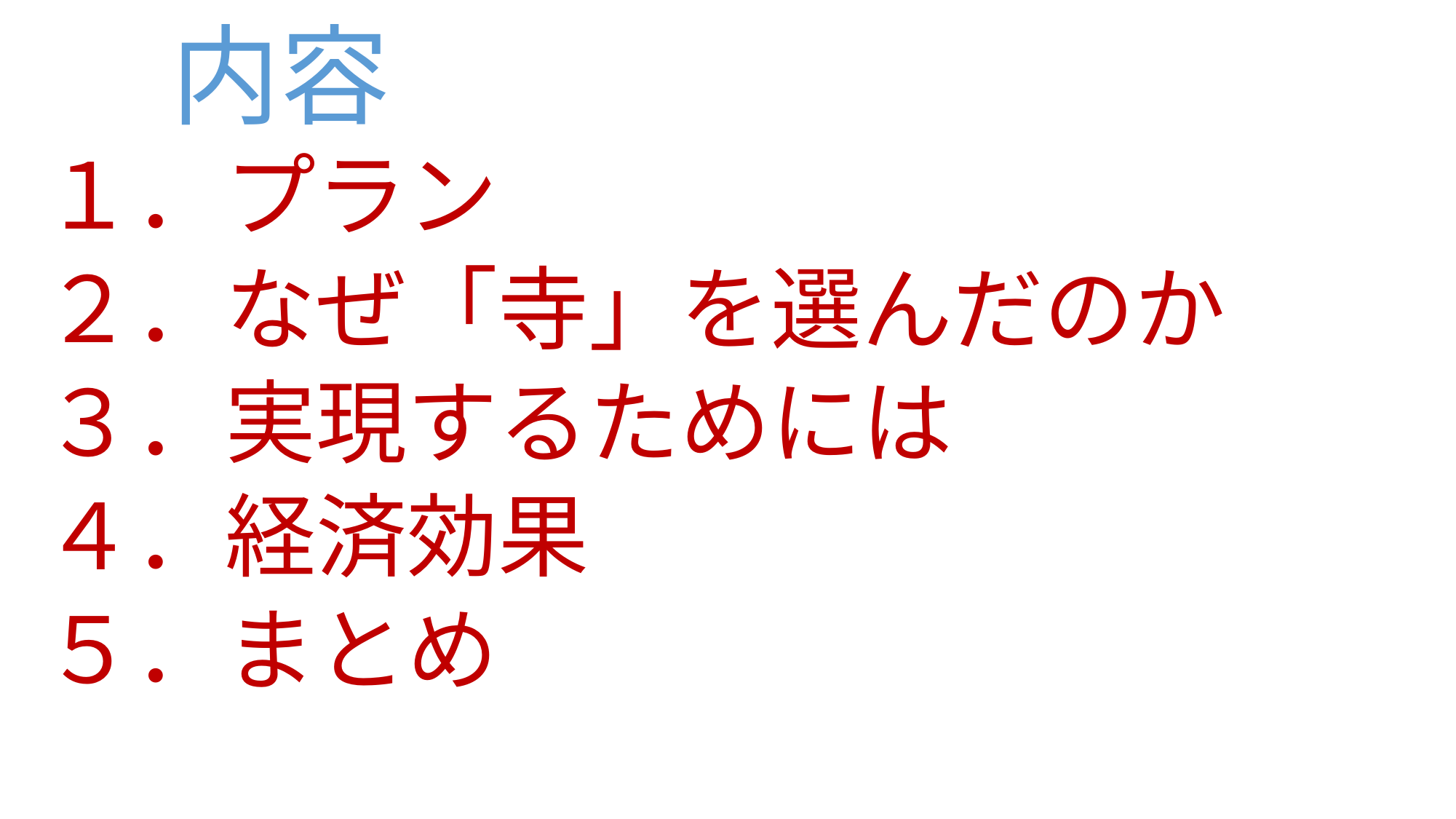

# 内容
１．プラン
２．なぜ「寺」を選んだのか
３．実現するためには
４．経済効果
５．まとめ